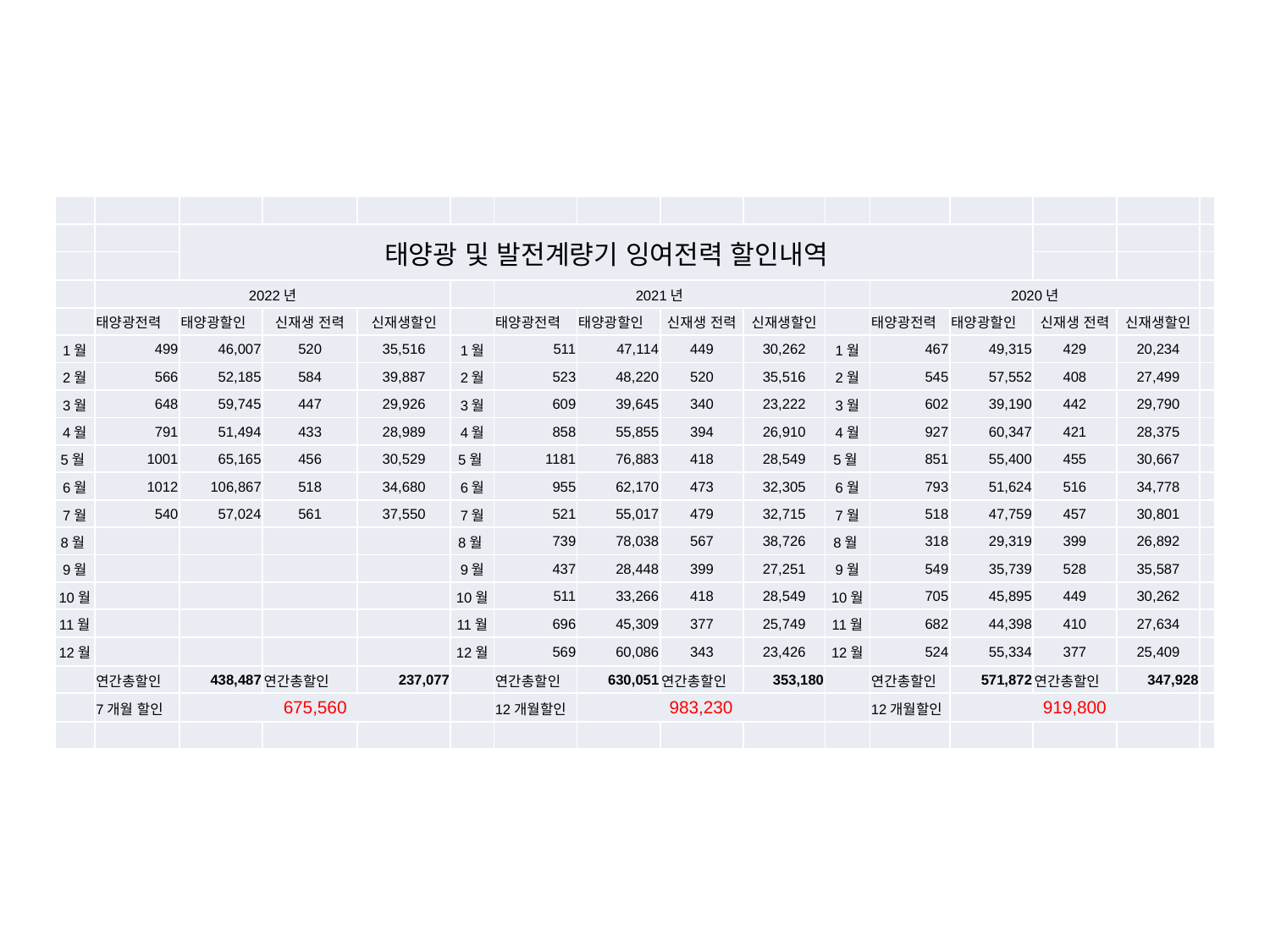

|  |  |  |  |  |  |  |  |  |  |  |  |  |  |  |  |
| --- | --- | --- | --- | --- | --- | --- | --- | --- | --- | --- | --- | --- | --- | --- | --- |
|  |  | 태양광 및 발전계량기 잉여전력 할인내역 |  |  |  |  |  |  |  |  |  |  |  |  |  |
|  |  |  |  |  |  |  |  |  |  |  |  |  |  |  |  |
|  | 2022년 |  |  |  |  | 2021년 |  |  |  |  | 2020년 |  |  |  |  |
|  | 태양광전력 | 태양광할인 | 신재생 전력 | 신재생할인 |  | 태양광전력 | 태양광할인 | 신재생 전력 | 신재생할인 |  | 태양광전력 | 태양광할인 | 신재생 전력 | 신재생할인 |  |
| 1월 | 499 | 46,007 | 520 | 35,516 | 1월 | 511 | 47,114 | 449 | 30,262 | 1월 | 467 | 49,315 | 429 | 20,234 |  |
| 2월 | 566 | 52,185 | 584 | 39,887 | 2월 | 523 | 48,220 | 520 | 35,516 | 2월 | 545 | 57,552 | 408 | 27,499 |  |
| 3월 | 648 | 59,745 | 447 | 29,926 | 3월 | 609 | 39,645 | 340 | 23,222 | 3월 | 602 | 39,190 | 442 | 29,790 |  |
| 4월 | 791 | 51,494 | 433 | 28,989 | 4월 | 858 | 55,855 | 394 | 26,910 | 4월 | 927 | 60,347 | 421 | 28,375 |  |
| 5월 | 1001 | 65,165 | 456 | 30,529 | 5월 | 1181 | 76,883 | 418 | 28,549 | 5월 | 851 | 55,400 | 455 | 30,667 |  |
| 6월 | 1012 | 106,867 | 518 | 34,680 | 6월 | 955 | 62,170 | 473 | 32,305 | 6월 | 793 | 51,624 | 516 | 34,778 |  |
| 7월 | 540 | 57,024 | 561 | 37,550 | 7월 | 521 | 55,017 | 479 | 32,715 | 7월 | 518 | 47,759 | 457 | 30,801 |  |
| 8월 |  |  |  |  | 8월 | 739 | 78,038 | 567 | 38,726 | 8월 | 318 | 29,319 | 399 | 26,892 |  |
| 9월 |  |  |  |  | 9월 | 437 | 28,448 | 399 | 27,251 | 9월 | 549 | 35,739 | 528 | 35,587 |  |
| 10월 |  |  |  |  | 10월 | 511 | 33,266 | 418 | 28,549 | 10월 | 705 | 45,895 | 449 | 30,262 |  |
| 11월 |  |  |  |  | 11월 | 696 | 45,309 | 377 | 25,749 | 11월 | 682 | 44,398 | 410 | 27,634 |  |
| 12월 |  |  |  |  | 12월 | 569 | 60,086 | 343 | 23,426 | 12월 | 524 | 55,334 | 377 | 25,409 |  |
|  | 연간총할인 | 438,487 | 연간총할인 | 237,077 |  | 연간총할인 | 630,051 | 연간총할인 | 353,180 |  | 연간총할인 | 571,872 | 연간총할인 | 347,928 |  |
|  | 7개월 할인 | 675,560 |  |  |  | 12개월할인 | 983,230 |  |  |  | 12개월할인 | 919,800 |  |  |  |
|  |  |  |  |  |  |  |  |  |  |  |  |  |  |  |  |